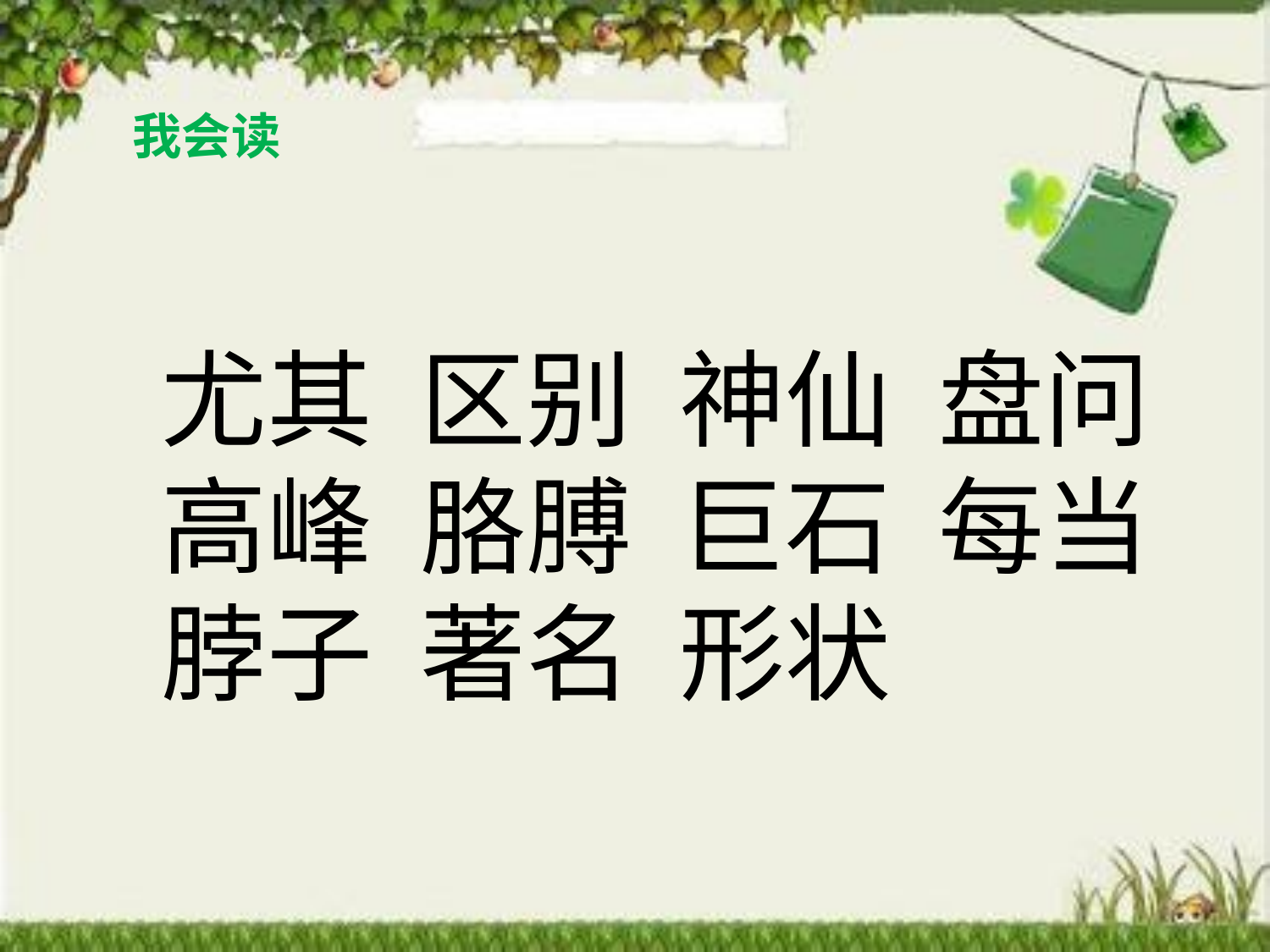

我会读
尤其  区别  神仙  盘问  高峰  胳膊  巨石  每当  脖子  著名  形状